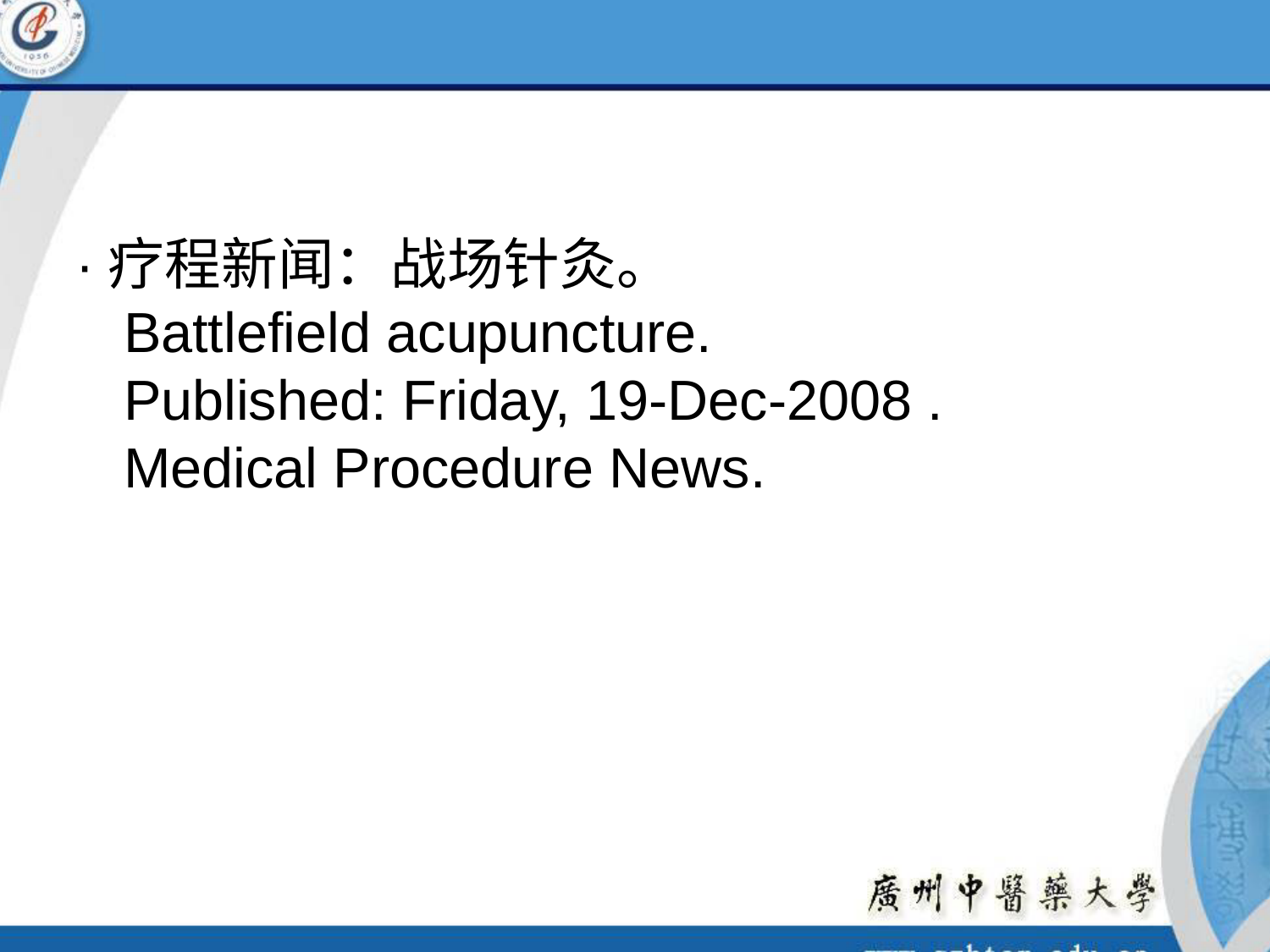

·疗程新闻：战场针灸。
Battlefield acupuncture. 
Published: Friday, 19-Dec-2008 .
Medical Procedure News.